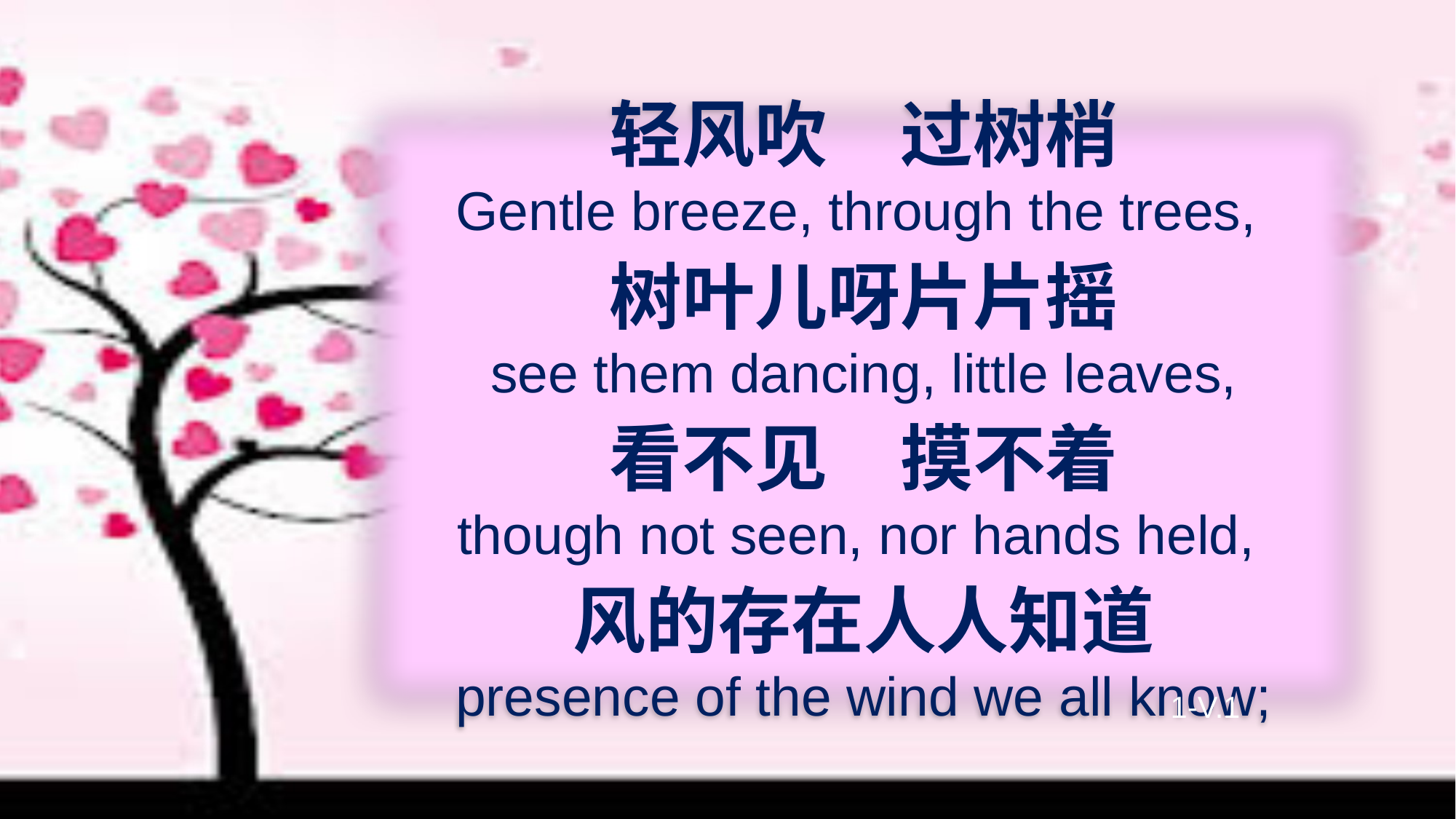

轻风吹　过树梢
Gentle breeze, through the trees,
树叶儿呀片片摇
see them dancing, little leaves,
看不见　摸不着
though not seen, nor hands held,
风的存在人人知道
presence of the wind we all know;
1-V.1